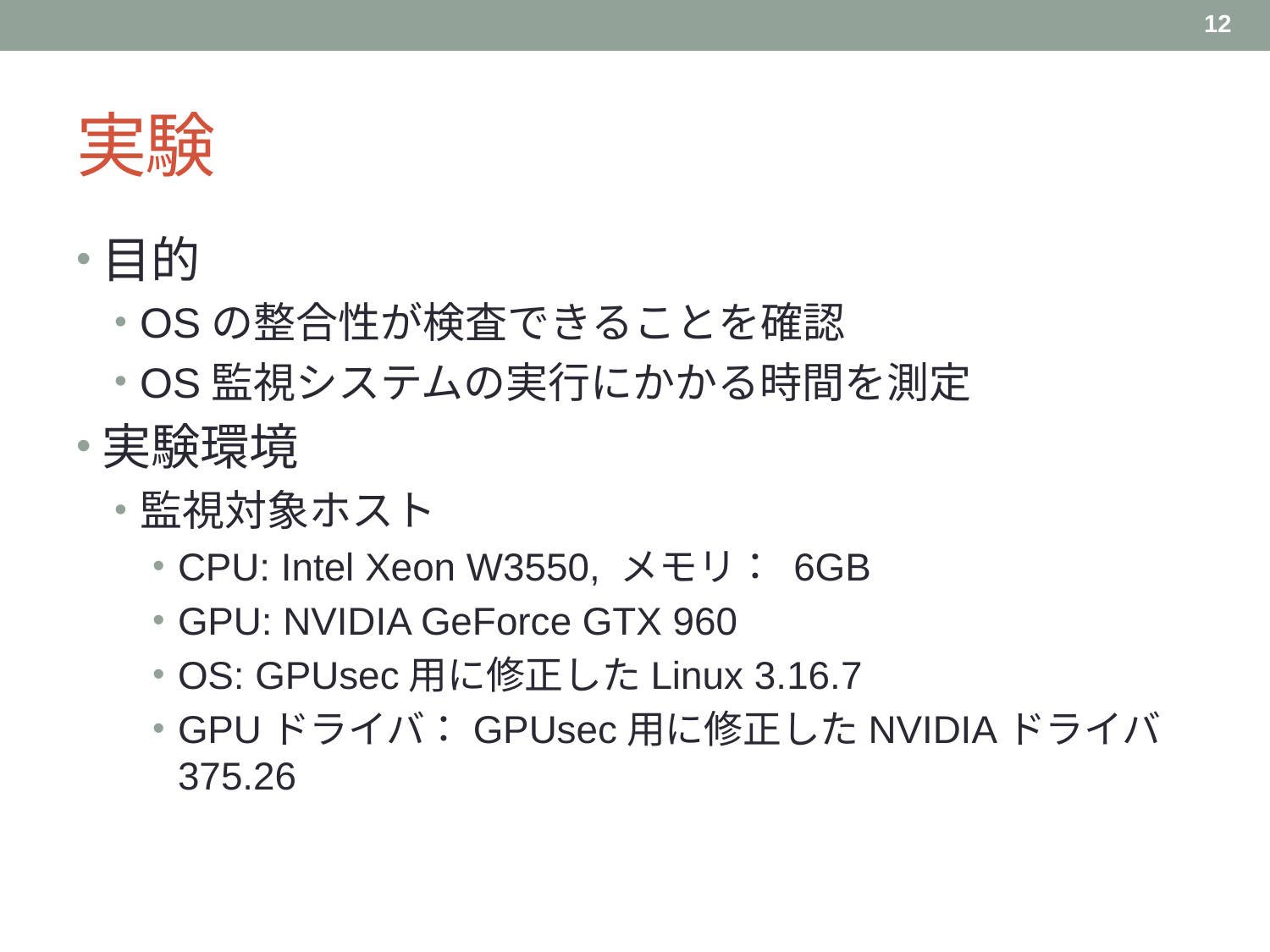

12
# 実験
目的
OSの整合性が検査できることを確認
OS監視システムの実行にかかる時間を測定
実験環境
監視対象ホスト
CPU: Intel Xeon W3550, メモリ： 6GB
GPU: NVIDIA GeForce GTX 960
OS: GPUsec用に修正したLinux 3.16.7
GPUドライバ：GPUsec用に修正したNVIDIAドライバ375.26